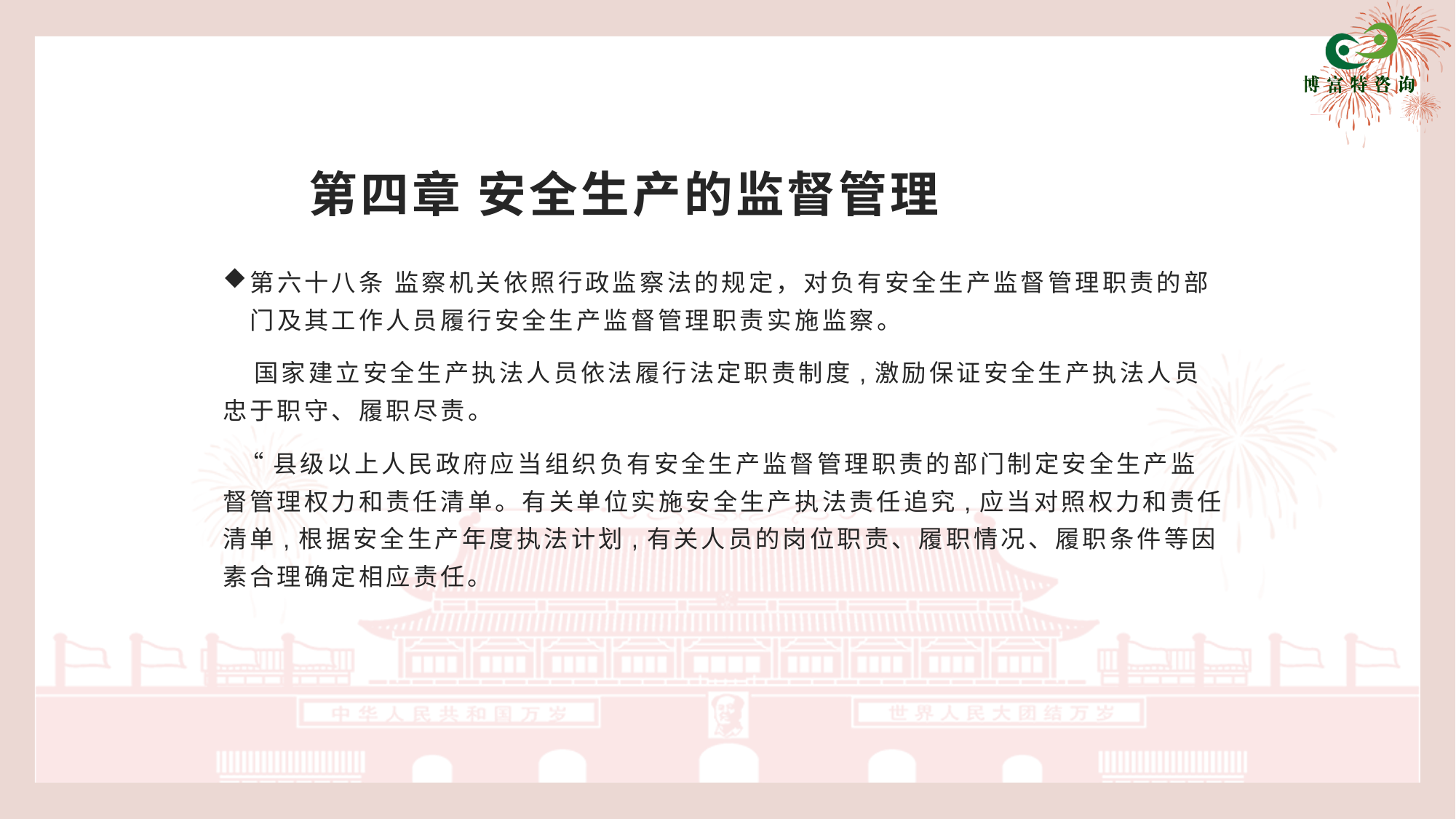

# 第四章 安全生产的监督管理
第六十八条 监察机关依照行政监察法的规定，对负有安全生产监督管理职责的部门及其工作人员履行安全生产监督管理职责实施监察。
   国家建立安全生产执法人员依法履行法定职责制度,激励保证安全生产执法人员忠于职守、履职尽责。
  “县级以上人民政府应当组织负有安全生产监督管理职责的部门制定安全生产监督管理权力和责任清单。有关单位实施安全生产执法责任追究,应当对照权力和责任清单,根据安全生产年度执法计划,有关人员的岗位职责、履职情况、履职条件等因素合理确定相应责任。